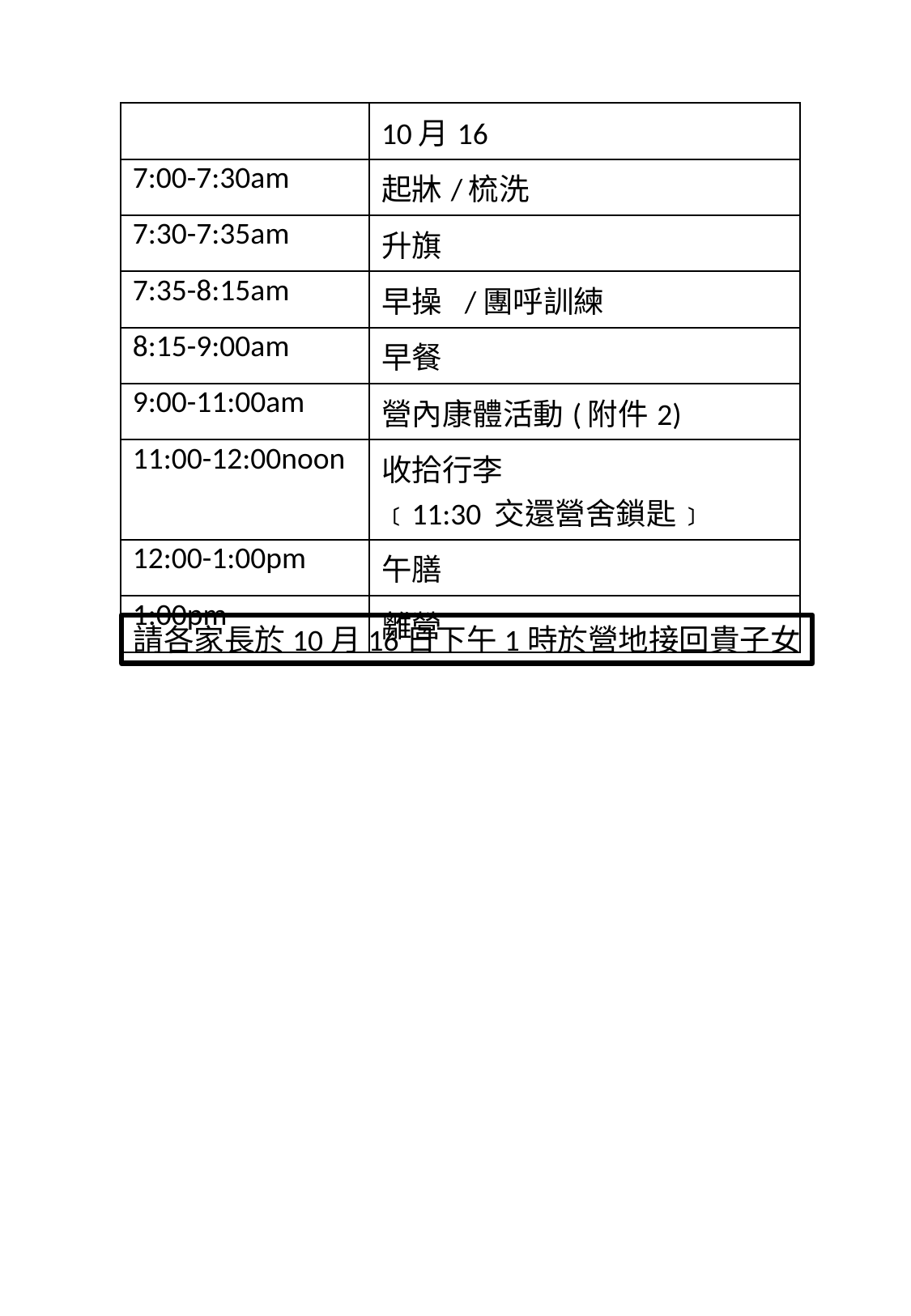

|  | 10月16 |
| --- | --- |
| 7:00-7:30am | 起牀/梳洗 |
| 7:30-7:35am | 升旗 |
| 7:35-8:15am | 早操 /團呼訓練 |
| 8:15-9:00am | 早餐 |
| 9:00-11:00am | 營內康體活動(附件2) |
| 11:00-12:00noon | 收拾行李 ﹝11:30 交還營舍鎖匙﹞ |
| 12:00-1:00pm | 午膳 |
| 1:00pm | 離營 |
請各家長於10月16日下午1時於營地接回貴子女